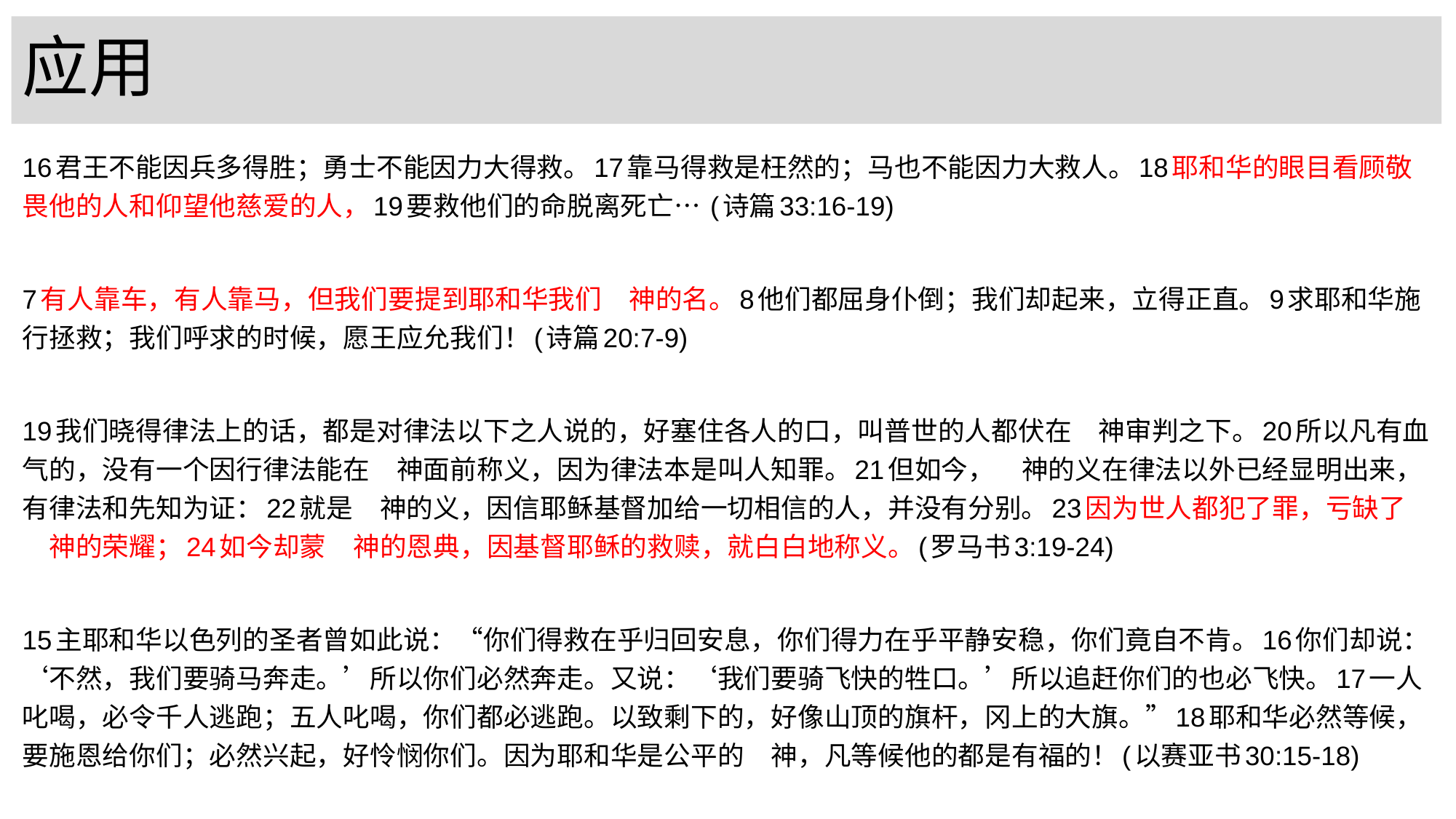

# 应用
16君王不能因兵多得胜；勇士不能因力大得救。17靠马得救是枉然的；马也不能因力大救人。18耶和华的眼目看顾敬畏他的人和仰望他慈爱的人，19要救他们的命脱离死亡… (诗篇33:16-19)

7有人靠车，有人靠马，但我们要提到耶和华我们　神的名。8他们都屈身仆倒；我们却起来，立得正直。9求耶和华施行拯救；我们呼求的时候，愿王应允我们！(诗篇20:7-9)

19我们晓得律法上的话，都是对律法以下之人说的，好塞住各人的口，叫普世的人都伏在　神审判之下。20所以凡有血气的，没有一个因行律法能在　神面前称义，因为律法本是叫人知罪。21但如今，　神的义在律法以外已经显明出来，有律法和先知为证：22就是　神的义，因信耶稣基督加给一切相信的人，并没有分别。23因为世人都犯了罪，亏缺了　神的荣耀；24如今却蒙　神的恩典，因基督耶稣的救赎，就白白地称义。(罗马书3:19-24)

15主耶和华以色列的圣者曾如此说：“你们得救在乎归回安息，你们得力在乎平静安稳，你们竟自不肯。16你们却说：‘不然，我们要骑马奔走。’所以你们必然奔走。又说：‘我们要骑飞快的牲口。’所以追赶你们的也必飞快。17一人叱喝，必令千人逃跑；五人叱喝，你们都必逃跑。以致剩下的，好像山顶的旗杆，冈上的大旗。”18耶和华必然等候，要施恩给你们；必然兴起，好怜悯你们。因为耶和华是公平的　神，凡等候他的都是有福的！(以赛亚书30:15-18)